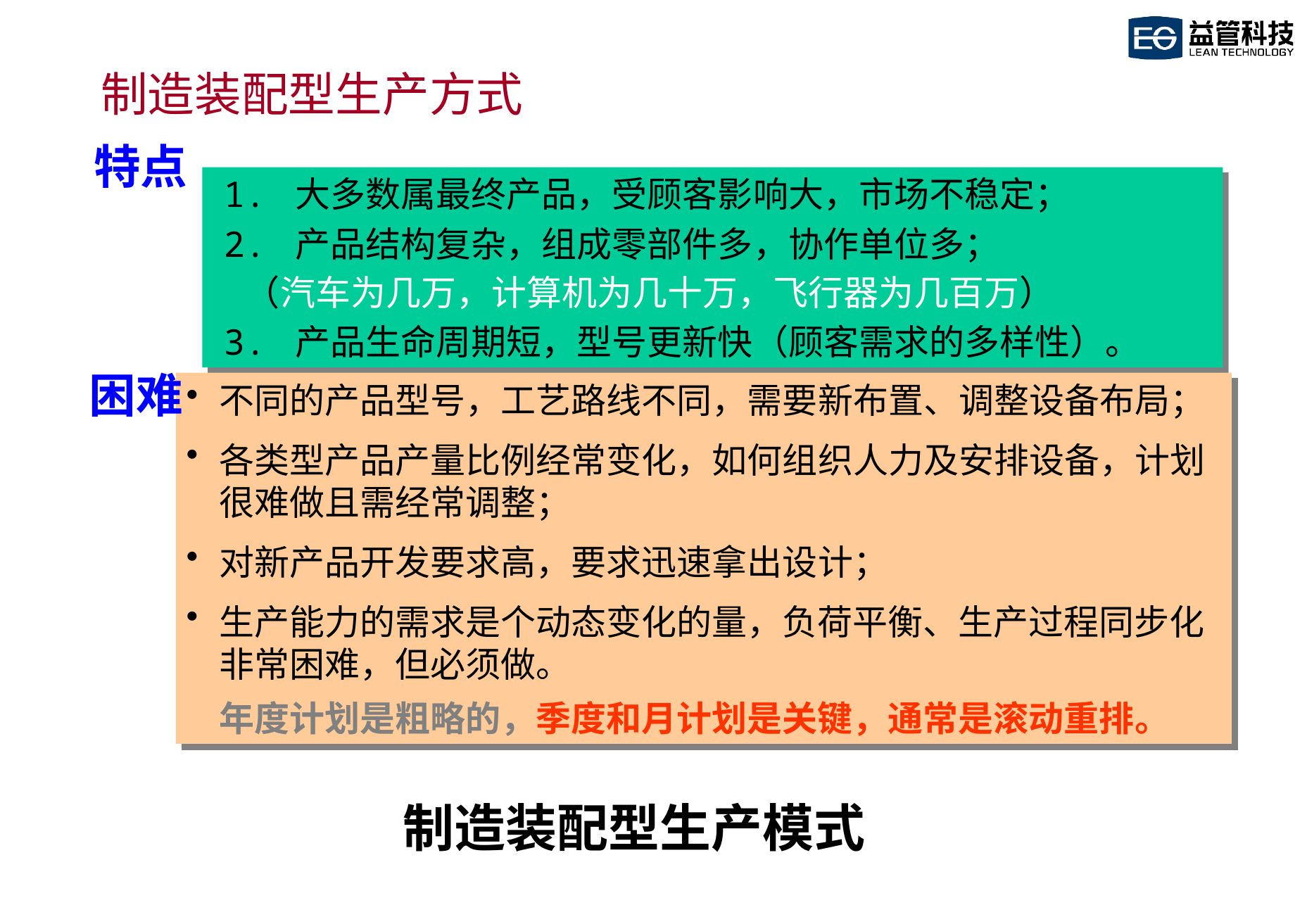

制造装配型生产方式
特点
	1. 大多数属最终产品，受顾客影响大，市场不稳定；
	2. 产品结构复杂，组成零部件多，协作单位多；
   （汽车为几万，计算机为几十万，飞行器为几百万）
	3. 产品生命周期短，型号更新快（顾客需求的多样性）。
困难
不同的产品型号，工艺路线不同，需要新布置、调整设备布局；
各类型产品产量比例经常变化，如何组织人力及安排设备，计划很难做且需经常调整；
对新产品开发要求高，要求迅速拿出设计；
生产能力的需求是个动态变化的量，负荷平衡、生产过程同步化非常困难，但必须做。
	年度计划是粗略的，季度和月计划是关键，通常是滚动重排。
# 制造装配型生产模式